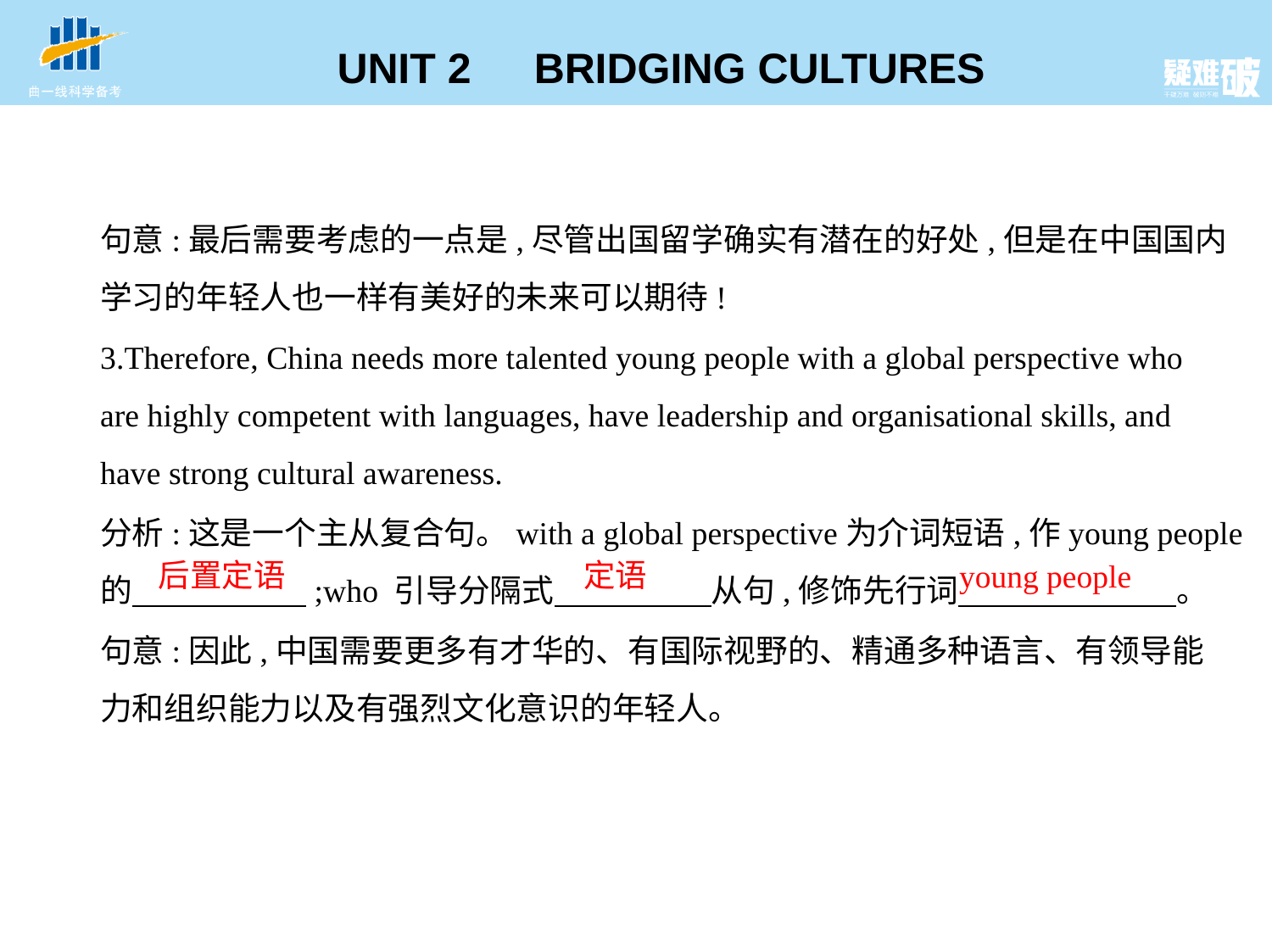

句意:最后需要考虑的一点是,尽管出国留学确实有潜在的好处,但是在中国国内
学习的年轻人也一样有美好的未来可以期待!
3.Therefore, China needs more talented young people with a global perspective who
are highly competent with languages, have leadership and organisational skills, and
have strong cultural awareness.
分析:这是一个主从复合句。with a global perspective为介词短语,作young people
的　　　　　  ;who 引导分隔式　　　　    从句,修饰先行词　　　    　　    。
句意:因此,中国需要更多有才华的、有国际视野的、精通多种语言、有领导能
力和组织能力以及有强烈文化意识的年轻人。
后置定语
定语
young people